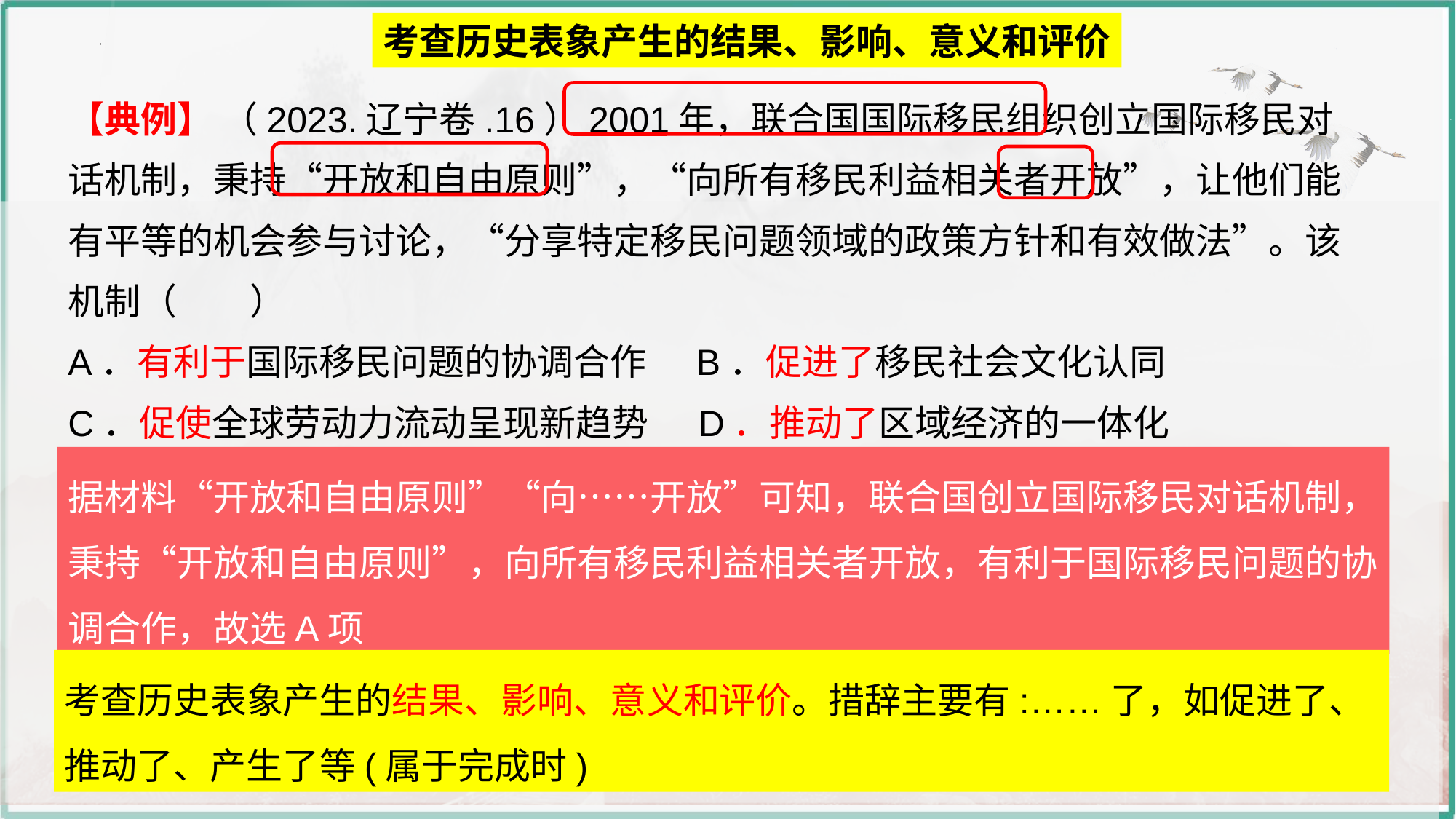

考查历史表象产生的结果、影响、意义和评价
【典例】 （2023.辽宁卷.16）2001年，联合国国际移民组织创立国际移民对话机制，秉持“开放和自由原则”，“向所有移民利益相关者开放”，让他们能有平等的机会参与讨论，“分享特定移民问题领域的政策方针和有效做法”。该机制（　　）
A．有利于国际移民问题的协调合作     B．促进了移民社会文化认同
C．促使全球劳动力流动呈现新趋势     D．推动了区域经济的一体化

据材料“开放和自由原则”“向……开放”可知，联合国创立国际移民对话机制，秉持“开放和自由原则”，向所有移民利益相关者开放，有利于国际移民问题的协调合作，故选A项
考查历史表象产生的结果、影响、意义和评价。措辞主要有:……了，如促进了、推动了、产生了等(属于完成时)